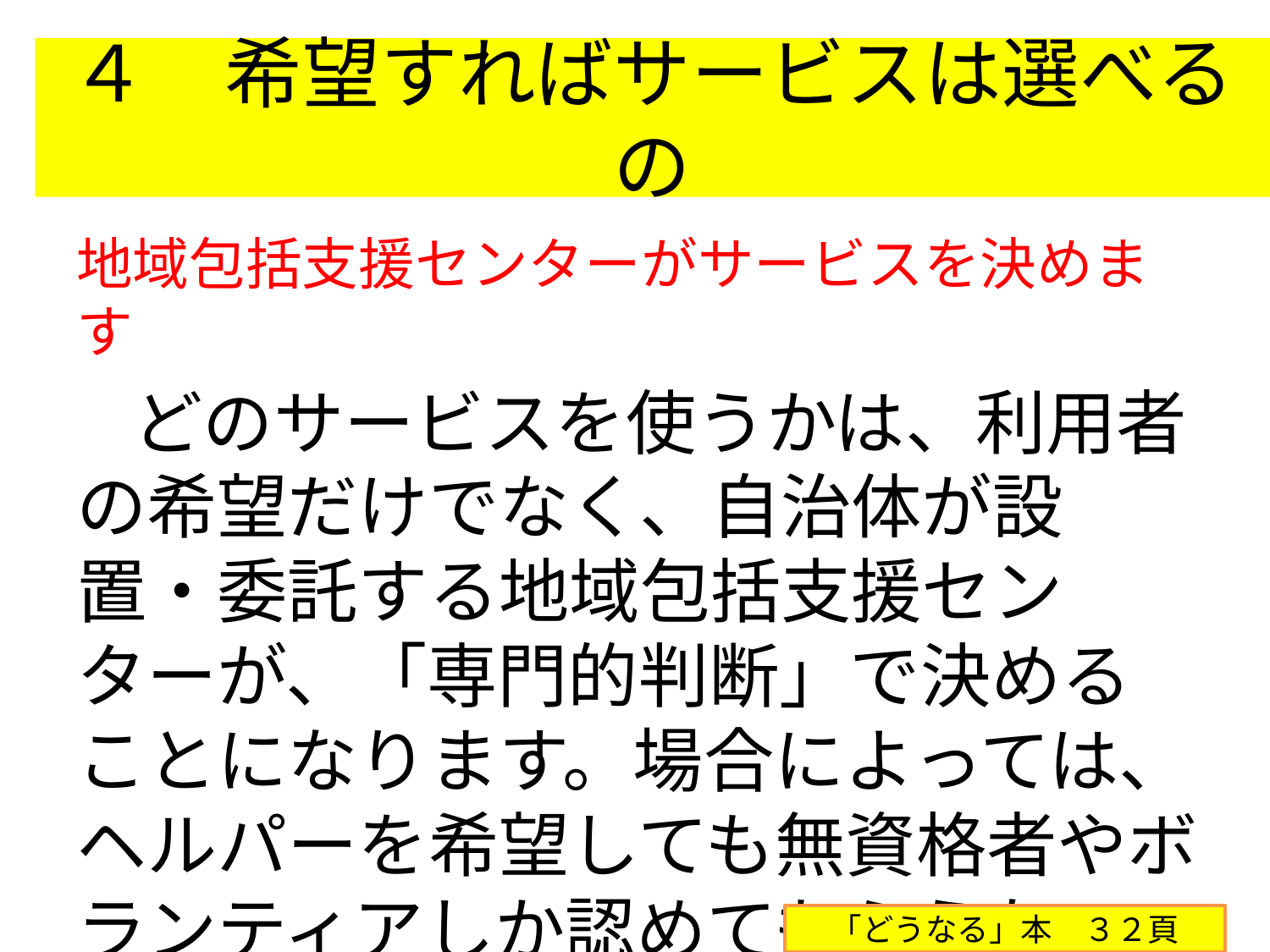

# ４　希望すればサービスは選べるの
地域包括支援センターがサービスを決めます
　どのサービスを使うかは、利用者の希望だけでなく、自治体が設置・委託する地域包括支援センターが、「専門的判断」で決めることになります。場合によっては、ヘルパーを希望しても無資格者やボランティアしか認めてもらえないこともあり得ます。

「どうなる」本　３２頁